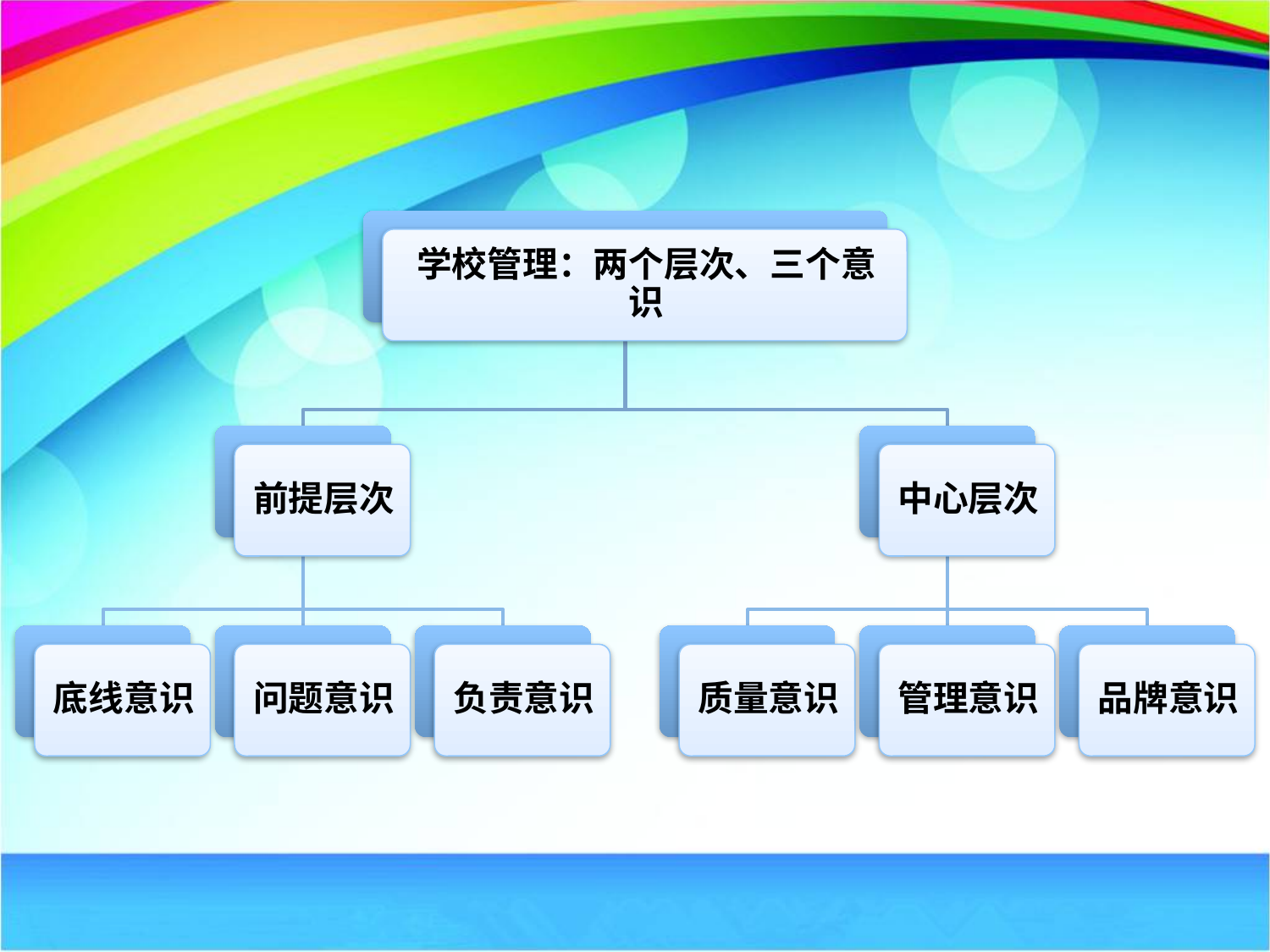

学校管理：两个层次、三个意识
前提层次
底线意识
问题意识
负责意识
中心层次
质量意识
管理意识
品牌意识